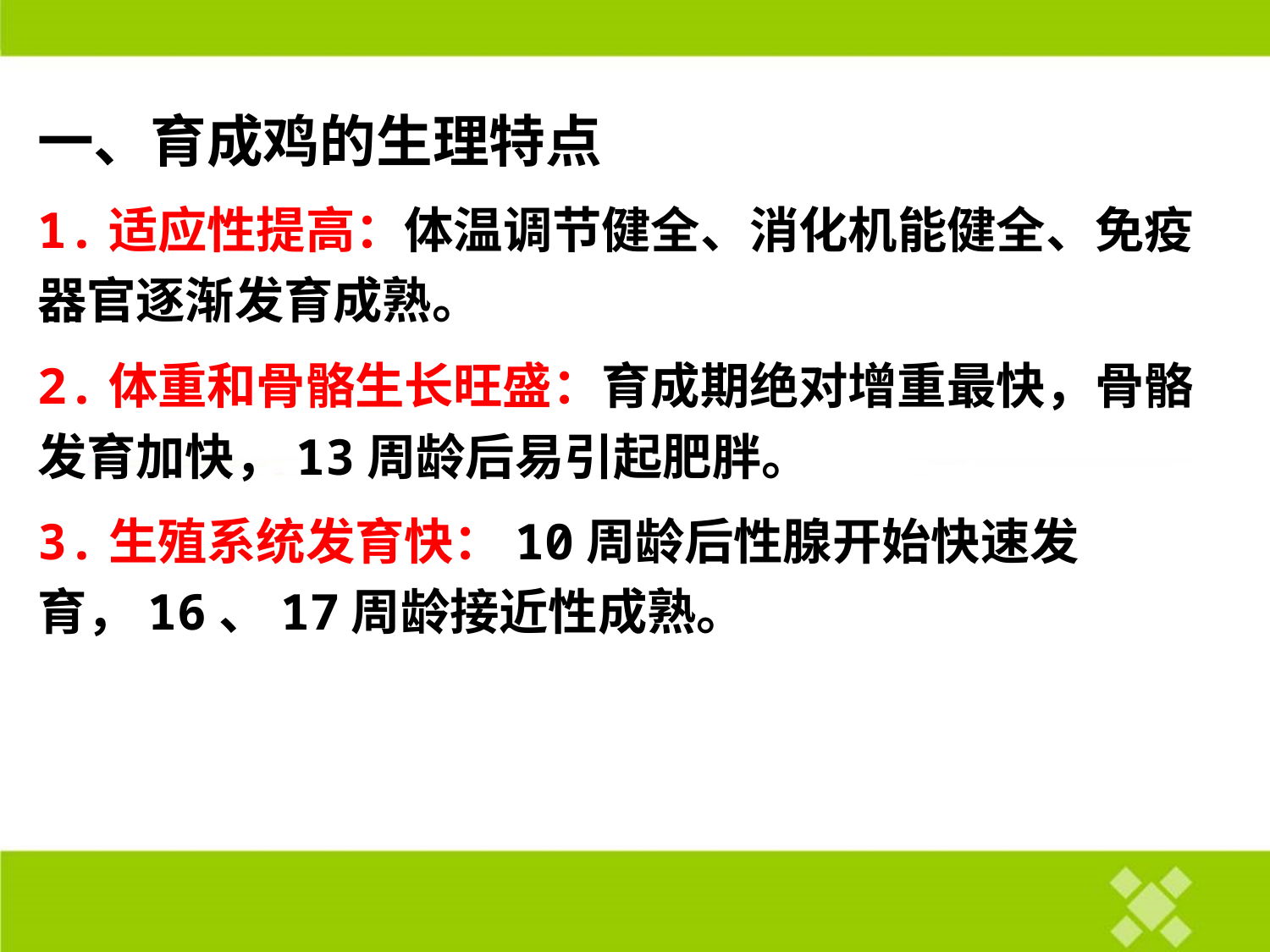

一、育成鸡的生理特点
1.适应性提高：体温调节健全、消化机能健全、免疫器官逐渐发育成熟。
2.体重和骨骼生长旺盛：育成期绝对增重最快，骨骼发育加快，13周龄后易引起肥胖。
3.生殖系统发育快：10周龄后性腺开始快速发育，16、17周龄接近性成熟。